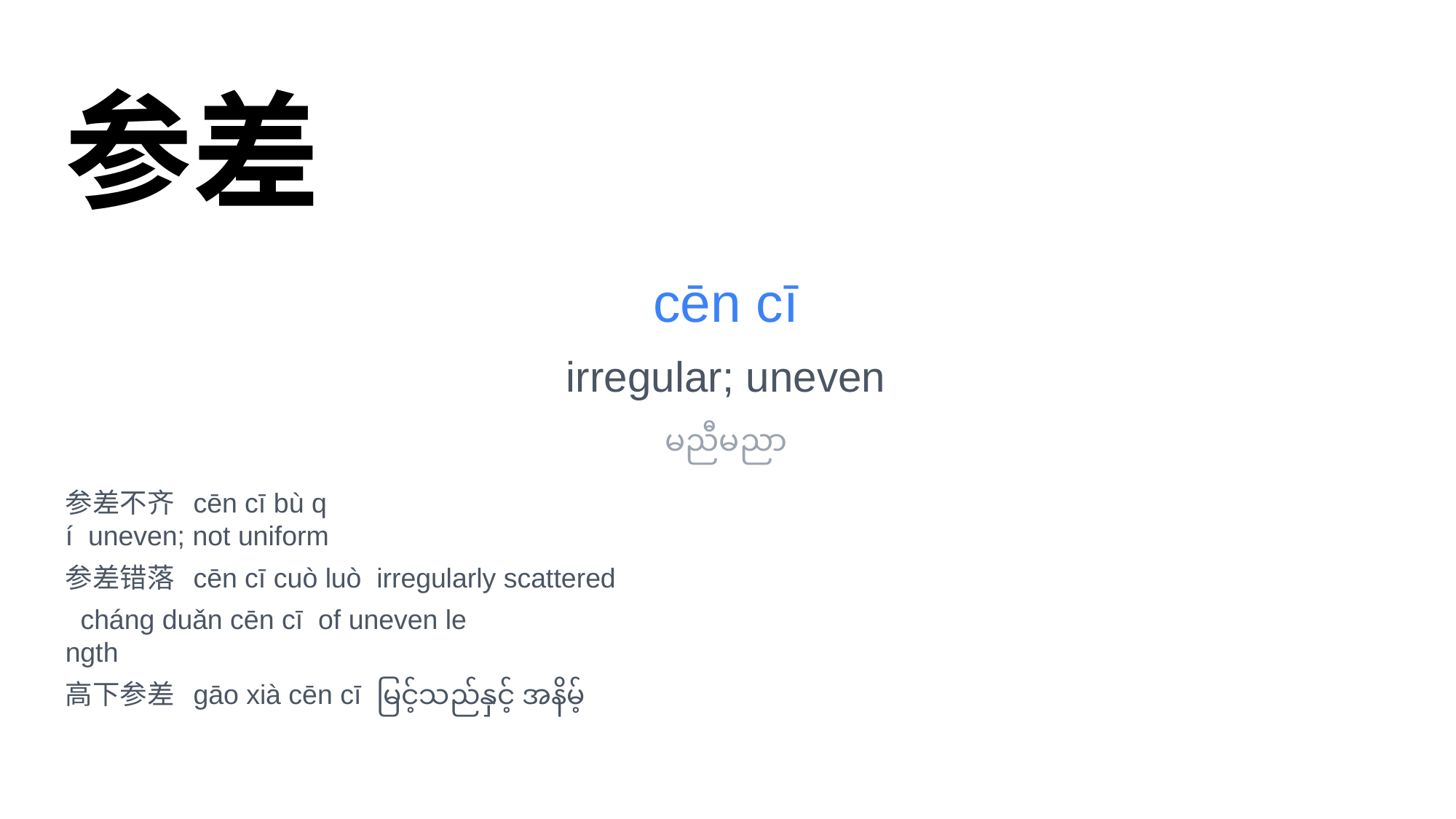

参差
cēn cī
irregular; uneven
မညီမညာ
参差不齐  cēn cī bù q
í  uneven; not uniform
参差错落  cēn cī cuò luò  irregularly scattered
  cháng duǎn cēn cī  of uneven le
ngth
高下参差  gāo xià cēn cī  မြင့်သည်နှင့် အနိမ့်